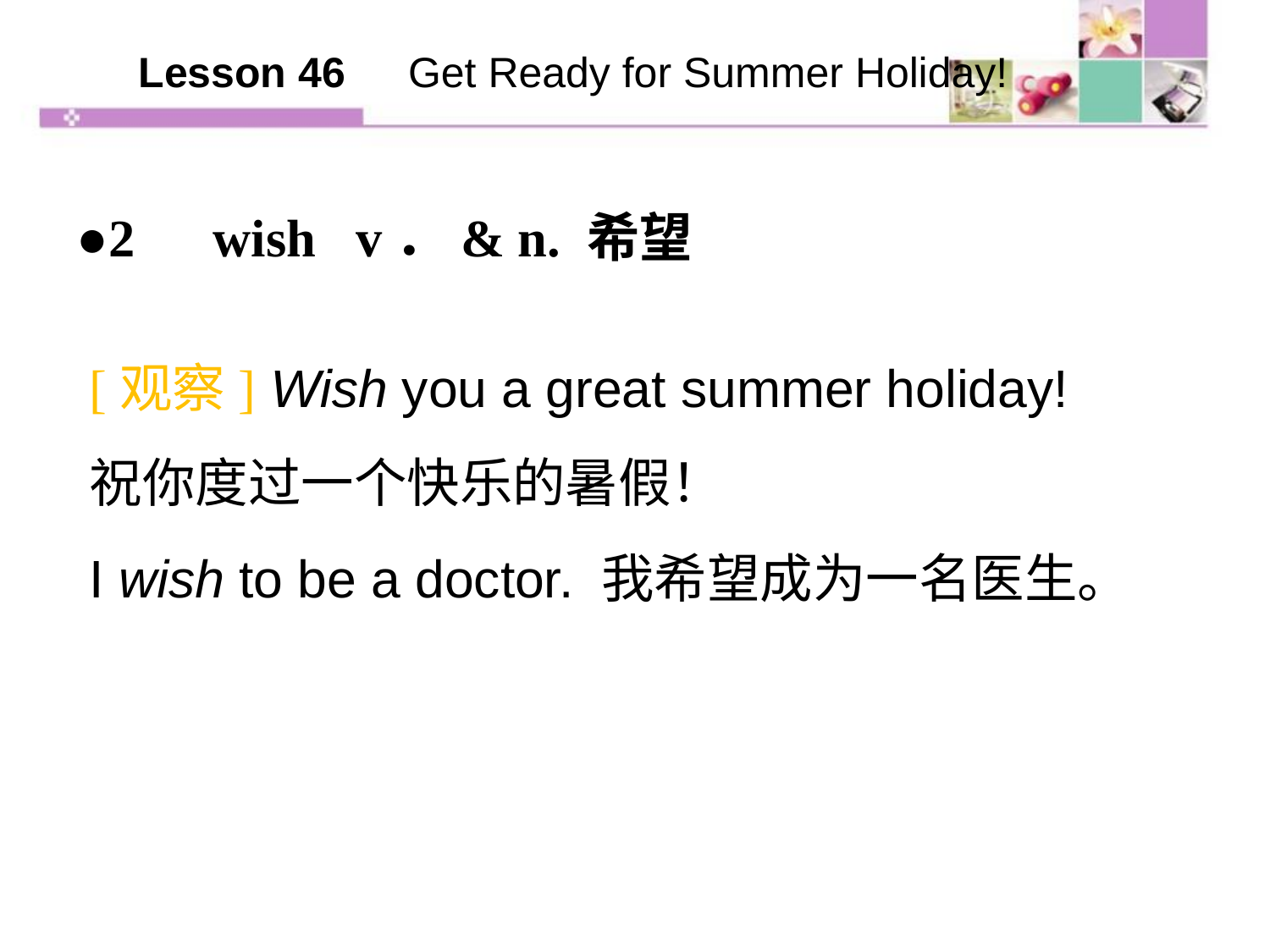

Lesson 46　Get Ready for Summer Holiday!
●2　wish   v．& n. 希望
[观察] Wish you a great summer holiday!
祝你度过一个快乐的暑假！
I wish to be a doctor. 我希望成为一名医生。